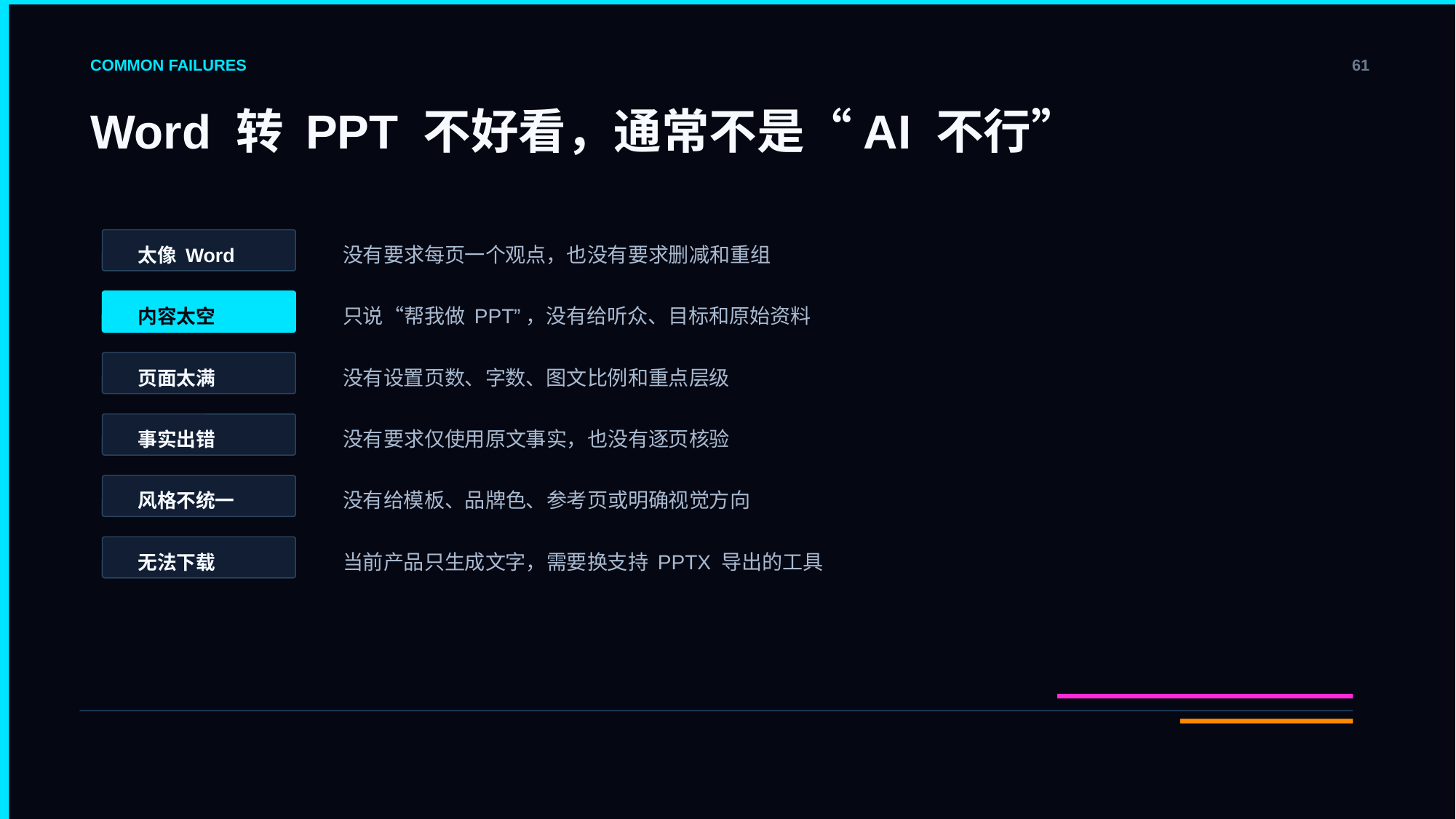

COMMON FAILURES
61
Word 转 PPT 不好看，通常不是“AI 不行”

没有要求每页一个观点，也没有要求删减和重组
太像 Word

只说“帮我做 PPT”，没有给听众、目标和原始资料
内容太空

没有设置页数、字数、图文比例和重点层级
页面太满

没有要求仅使用原文事实，也没有逐页核验
事实出错

没有给模板、品牌色、参考页或明确视觉方向
风格不统一

当前产品只生成文字，需要换支持 PPTX 导出的工具
无法下载